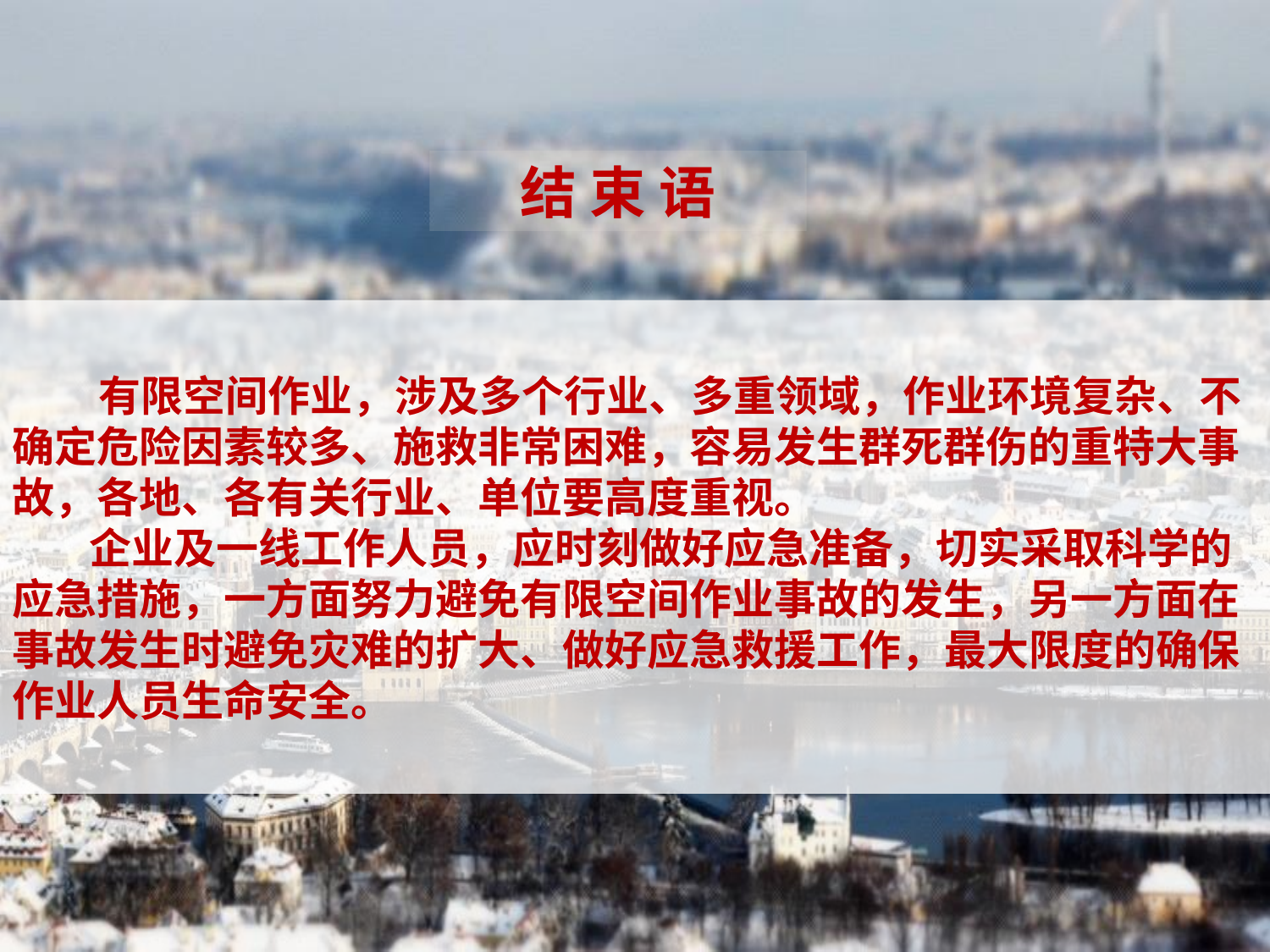

结 束 语
        有限空间作业，涉及多个行业、多重领域，作业环境复杂、不确定危险因素较多、施救非常困难，容易发生群死群伤的重特大事故，各地、各有关行业、单位要高度重视。
       企业及一线工作人员，应时刻做好应急准备，切实采取科学的应急措施，一方面努力避免有限空间作业事故的发生，另一方面在事故发生时避免灾难的扩大、做好应急救援工作，最大限度的确保作业人员生命安全。